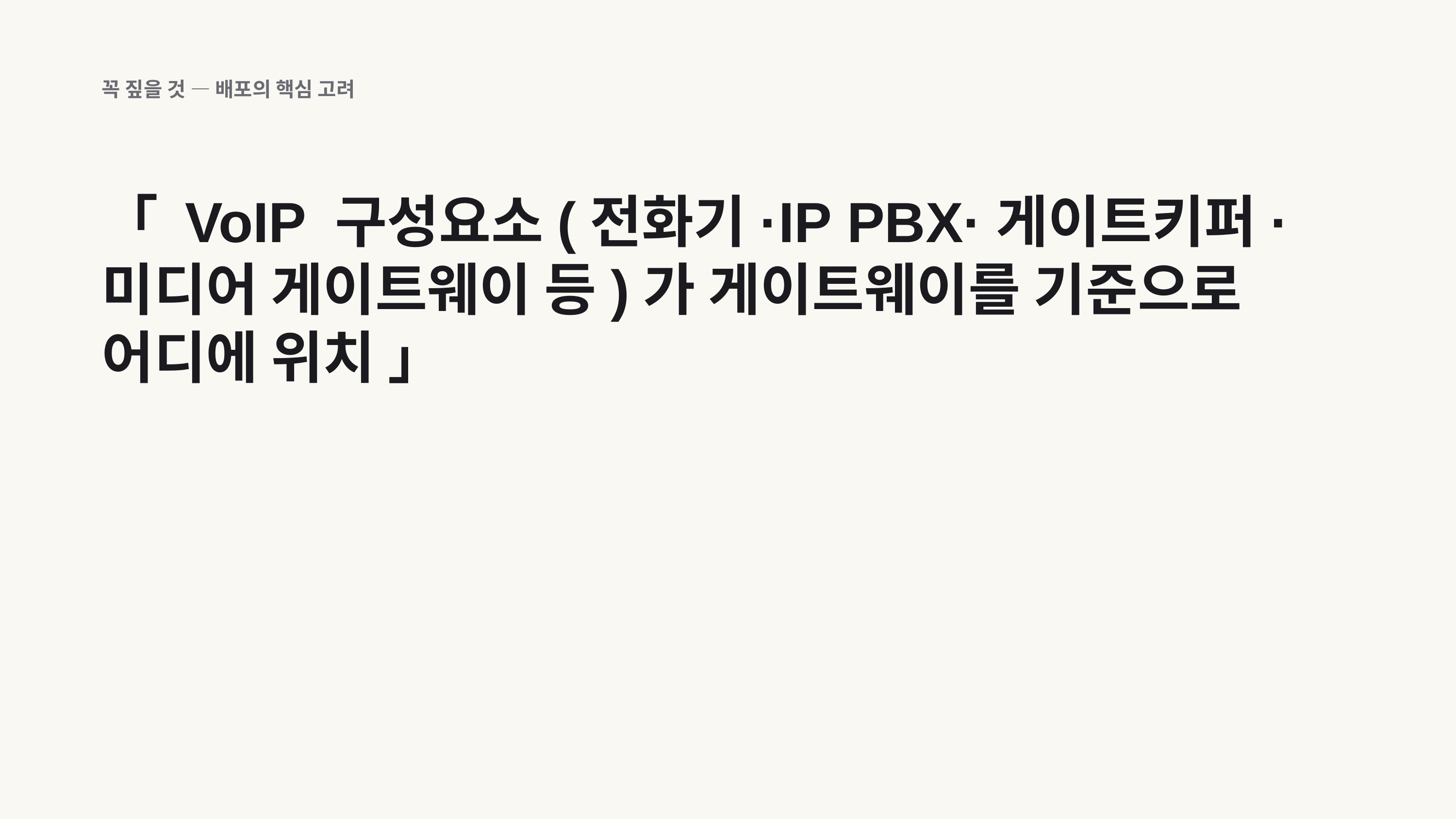

꼭 짚을 것 — 배포의 핵심 고려
「 VoIP 구성요소(전화기·IP PBX·게이트키퍼·미디어 게이트웨이 등)가 게이트웨이를 기준으로 어디에 위치 」